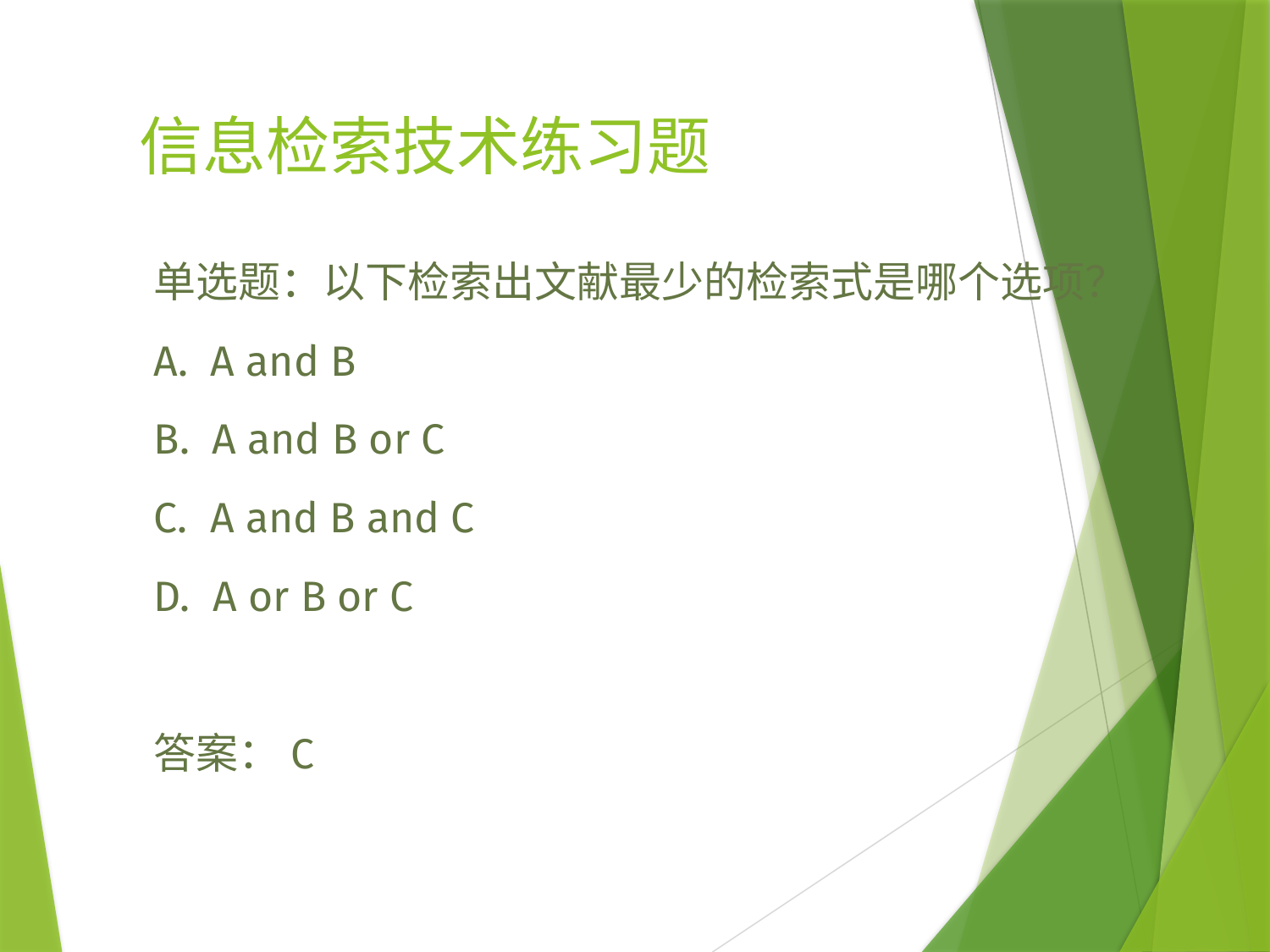

# 信息检索技术练习题
单选题：以下检索出文献最少的检索式是哪个选项？
A.  A and B
B.  A and B or C
C.  A and B and C
D.  A or B or C

答案：C